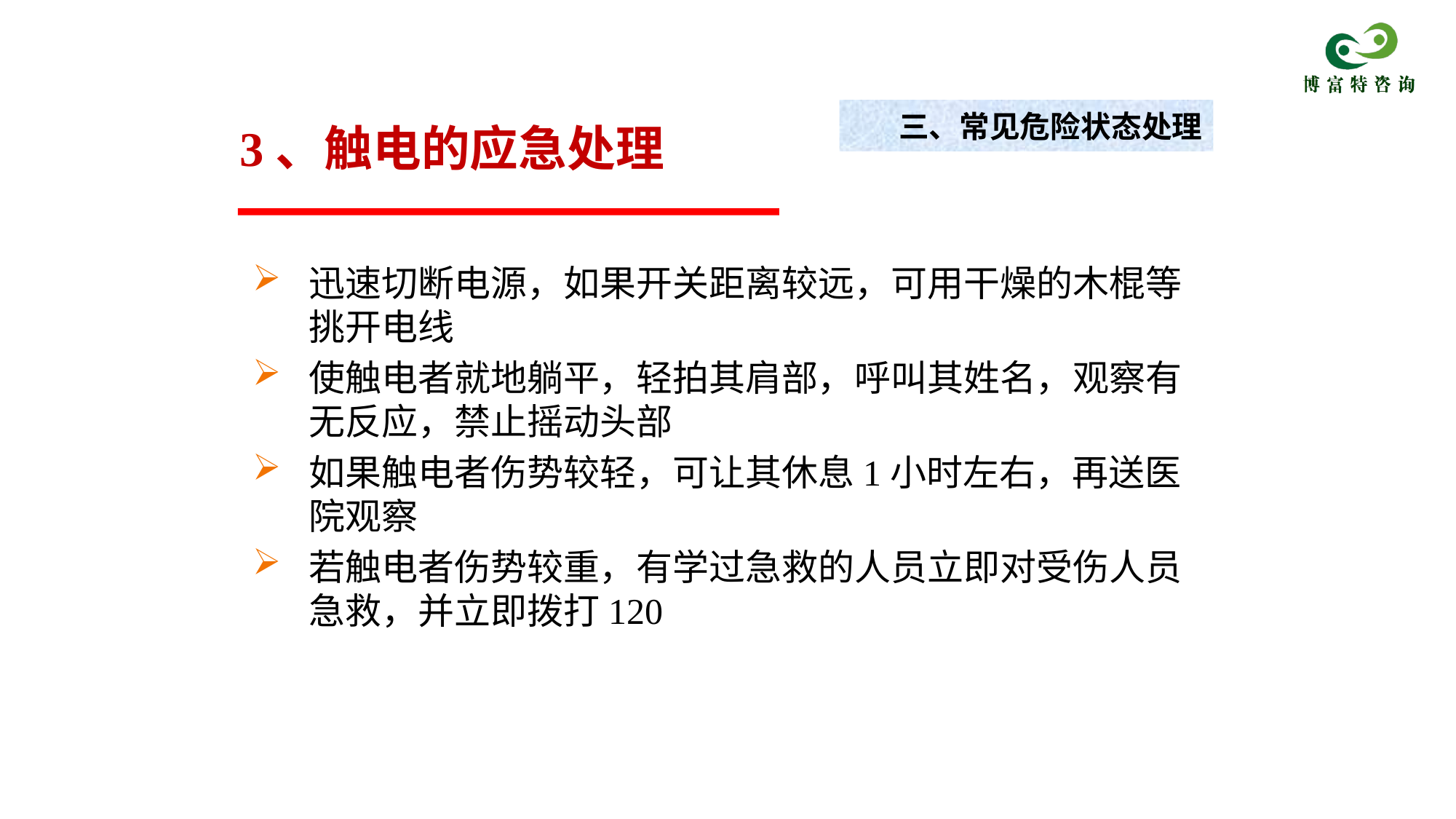

三、常见危险状态处理
3、触电的应急处理

迅速切断电源，如果开关距离较远，可用干燥的木棍等挑开电线
使触电者就地躺平，轻拍其肩部，呼叫其姓名，观察有无反应，禁止摇动头部
如果触电者伤势较轻，可让其休息1小时左右，再送医院观察
若触电者伤势较重，有学过急救的人员立即对受伤人员急救，并立即拨打120